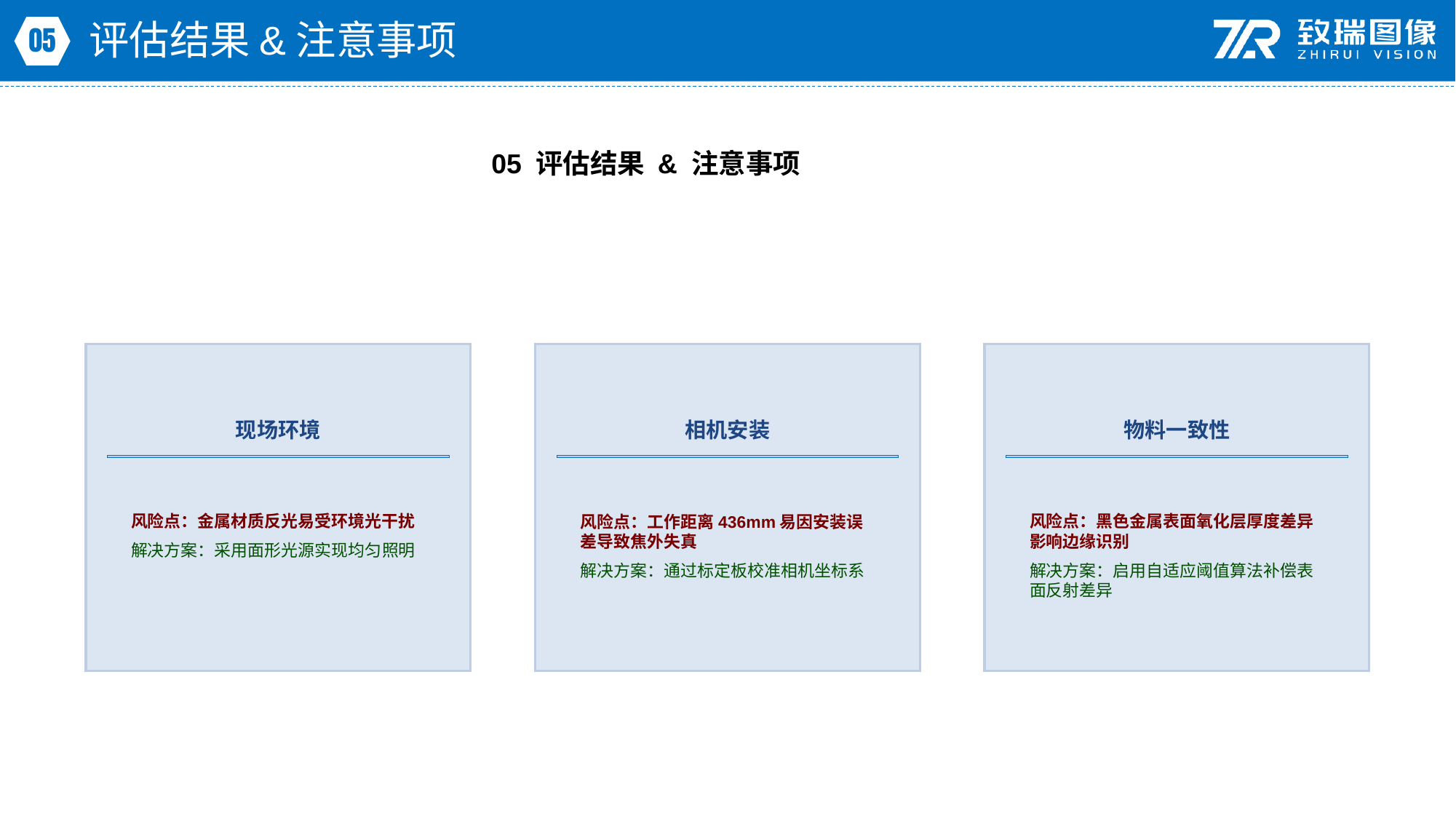

评估结果&注意事项
05

05 评估结果 & 注意事项

现场环境

相机安装

物料一致性

风险点：金属材质反光易受环境光干扰
解决方案：采用面形光源实现均匀照明

风险点：工作距离436mm易因安装误差导致焦外失真
解决方案：通过标定板校准相机坐标系

风险点：黑色金属表面氧化层厚度差异影响边缘识别
解决方案：启用自适应阈值算法补偿表面反射差异